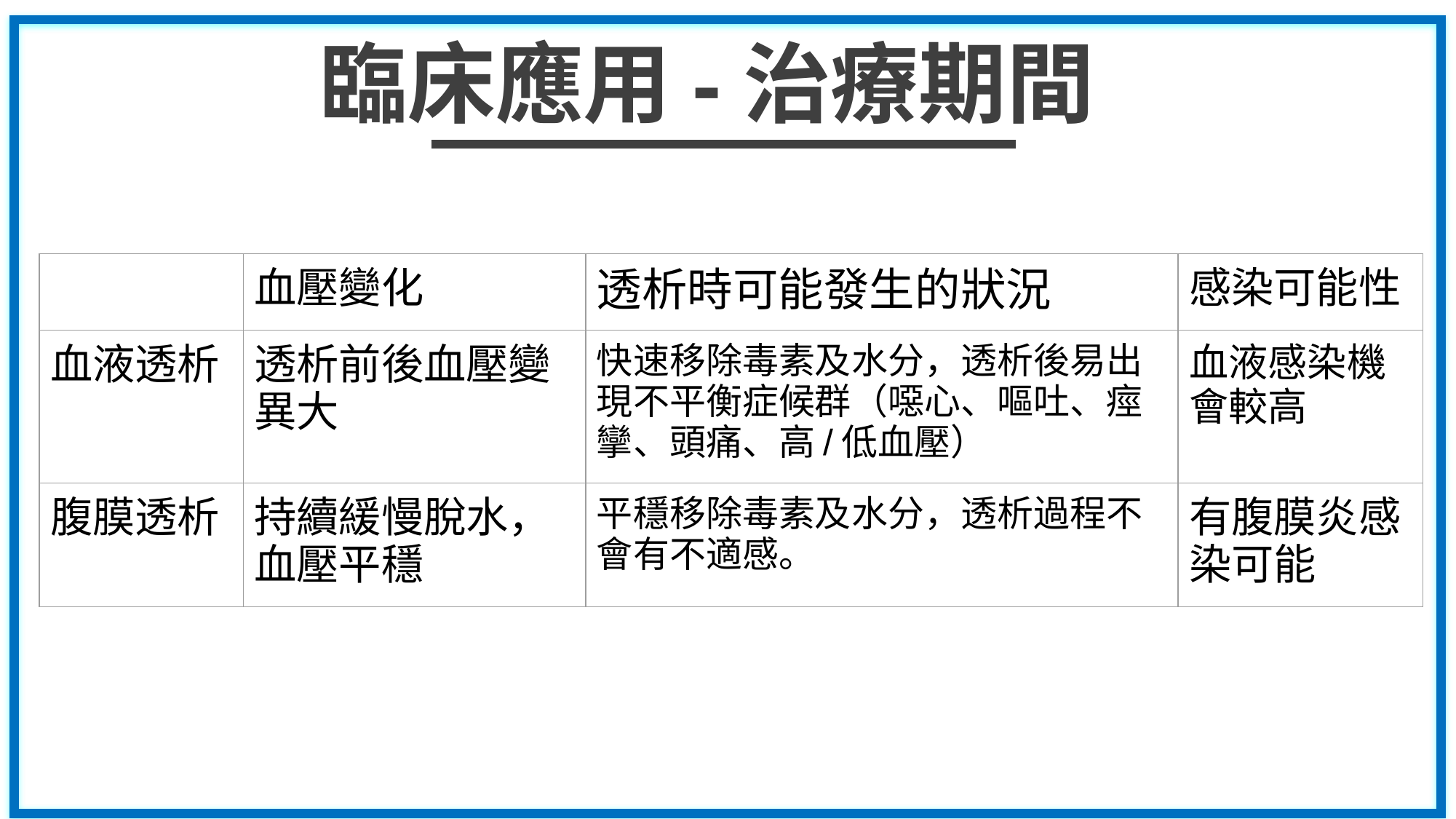

臨床應用-治療期間
|  | 血壓變化 | 透析時可能發生的狀況 | 感染可能性 |
| --- | --- | --- | --- |
| 血液透析 | 透析前後血壓變異大 | 快速移除毒素及水分，透析後易出現不平衡症候群（噁心、嘔吐、痙攣、頭痛、高/低血壓） | 血液感染機會較高 |
| 腹膜透析 | 持續緩慢脫水，血壓平穩 | 平穩移除毒素及水分，透析過程不會有不適感。 | 有腹膜炎感染可能 |